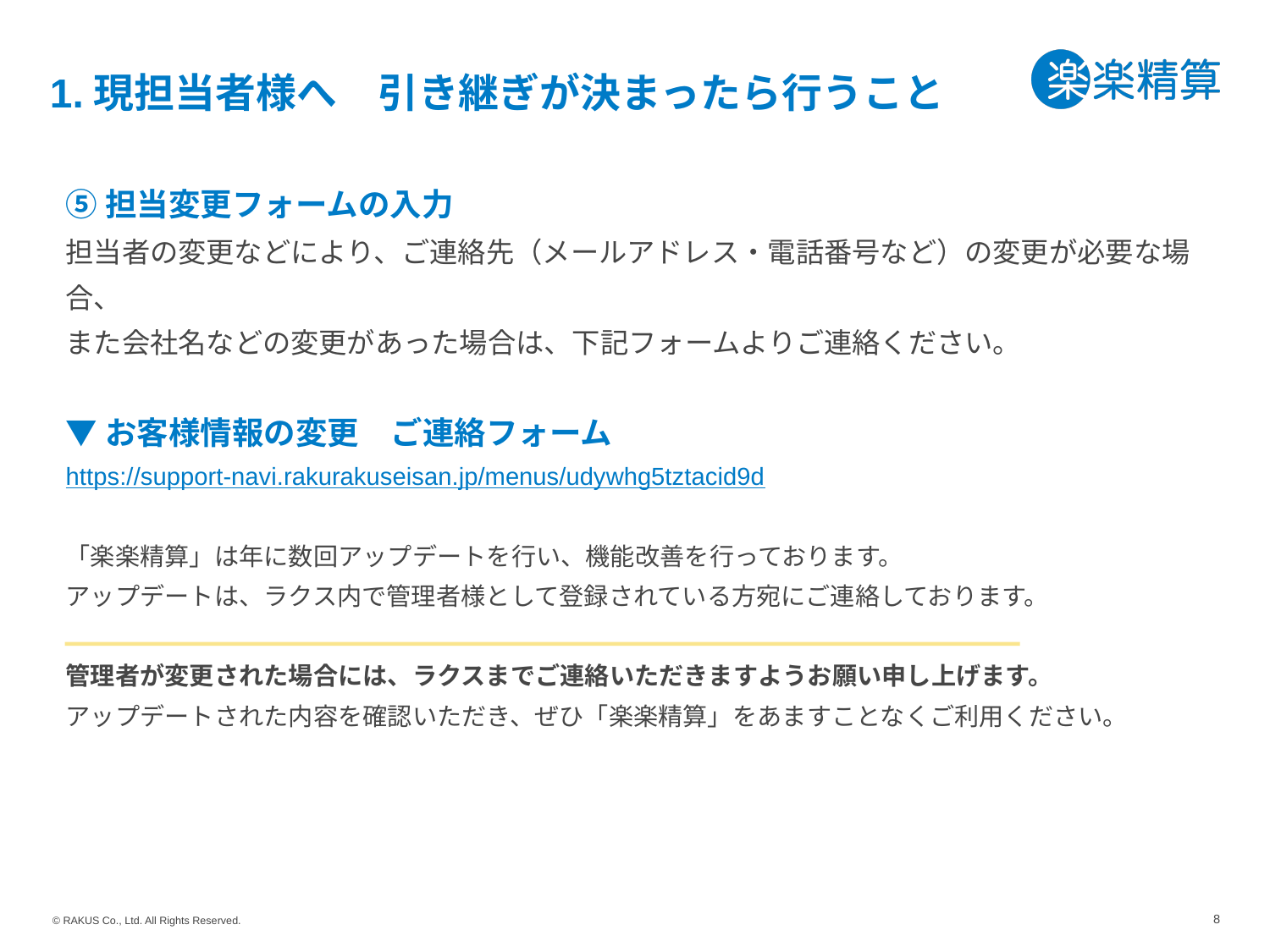

# 1.現担当者様へ　引き継ぎが決まったら行うこと
⑤担当変更フォームの入力
担当者の変更などにより、ご連絡先（メールアドレス・電話番号など）の変更が必要な場合、
また会社名などの変更があった場合は、下記フォームよりご連絡ください。

▼お客様情報の変更　ご連絡フォーム
https://support-navi.rakurakuseisan.jp/menus/udywhg5tztacid9d

「楽楽精算」は年に数回アップデートを行い、機能改善を行っております。
アップデートは、ラクス内で管理者様として登録されている方宛にご連絡しております。

管理者が変更された場合には、ラクスまでご連絡いただきますようお願い申し上げます。
アップデートされた内容を確認いただき、ぜひ「楽楽精算」をあますことなくご利用ください。

8